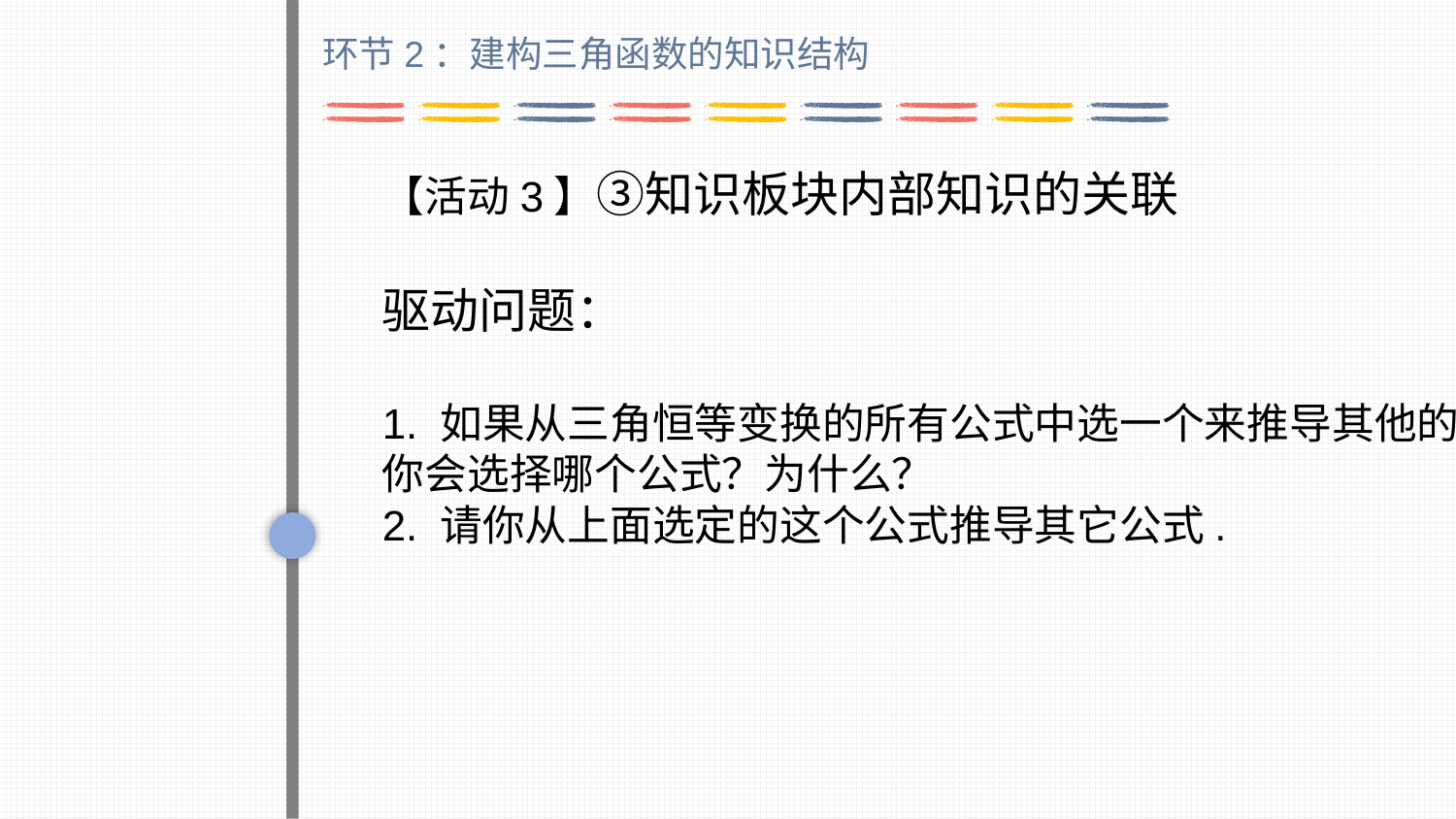

环节2：建构三角函数的知识结构

【活动3】③知识板块内部知识的关联

驱动问题：

1. 如果从三角恒等变换的所有公式中选一个来推导其他的，
你会选择哪个公式？为什么？
2. 请你从上面选定的这个公式推导其它公式.